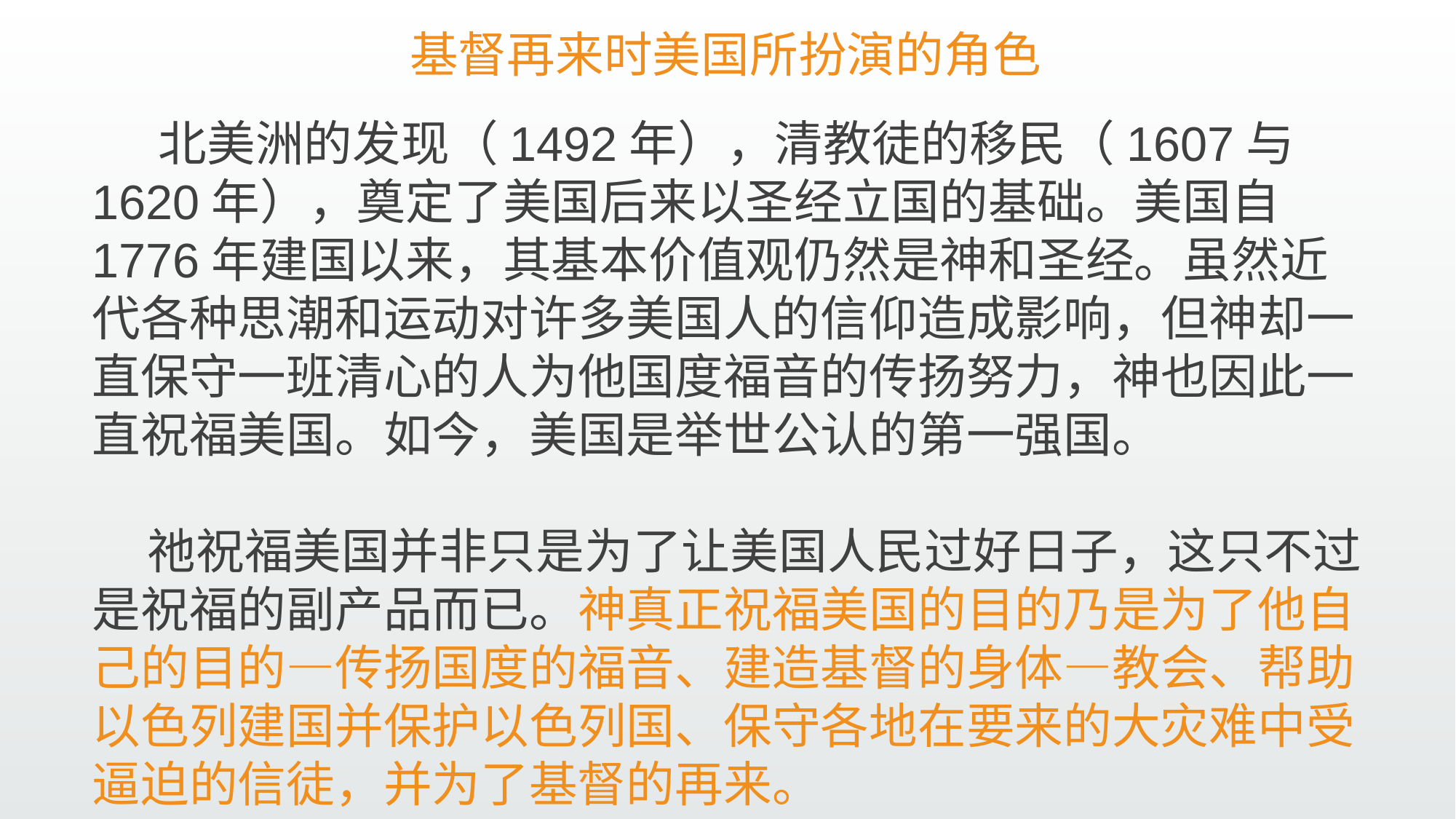

基督再来时美国所扮演的角色
     北美洲的发现（1492年），清教徒的移民（1607与1620年），奠定了美国后来以圣经立国的基础。美国自1776年建国以来，其基本价值观仍然是神和圣经。虽然近代各种思潮和运动对许多美国人的信仰造成影响，但神却一直保守一班清心的人为他国度福音的传扬努力，神也因此一直祝福美国。如今，美国是举世公认的第一强国。

    祂祝福美国并非只是为了让美国人民过好日子，这只不过是祝福的副产品而已。神真正祝福美国的目的乃是为了他自己的目的—传扬国度的福音、建造基督的身体—教会、帮助以色列建国并保护以色列国、保守各地在要来的大灾难中受逼迫的信徒，并为了基督的再来。